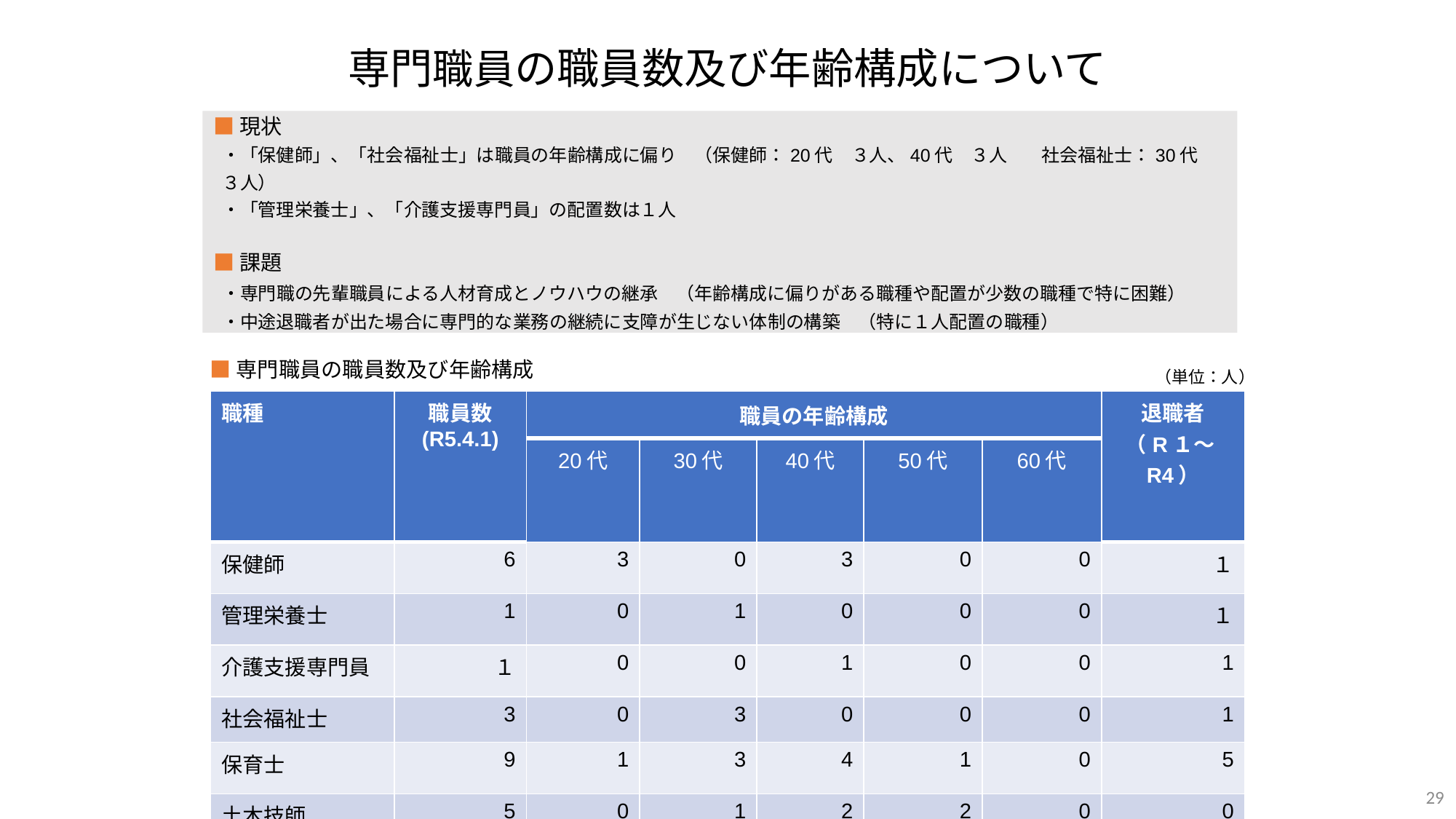

専門職員の職員数及び年齢構成について
■現状
・「保健師」、「社会福祉士」は職員の年齢構成に偏り　（保健師：20代　３人、40代　３人    　社会福祉士：30代　３人）
・「管理栄養士」、「介護支援専門員」の配置数は１人

■課題
・専門職の先輩職員による人材育成とノウハウの継承　（年齢構成に偏りがある職種や配置が少数の職種で特に困難）
・中途退職者が出た場合に専門的な業務の継続に支障が生じない体制の構築　（特に１人配置の職種）
■専門職員の職員数及び年齢構成
（単位：人）
| 職種 | 職員数 (R5.4.1) | 職員の年齢構成 |  |  |  |  | 退職者 （R１～R4） |
| --- | --- | --- | --- | --- | --- | --- | --- |
| 能勢町 | 職員数 | 20代 | 30代 | 40代 | 50代 | 60代 | 退職者（R2～R4） |
| 保健師 | 6 | 3 | 0 | 3 | 0 | 0 | １ |
| 管理栄養士 | 1 | 0 | 1 | 0 | 0 | 0 | １ |
| 介護支援専門員 | １ | 0 | 0 | 1 | 0 | 0 | 1 |
| 社会福祉士 | 3 | 0 | 3 | 0 | 0 | 0 | 1 |
| 保育士 | 9 | 1 | 3 | 4 | 1 | 0 | 5 |
| 土木技師 | 5 | 0 | 1 | 2 | 2 | 0 | 0 |
29